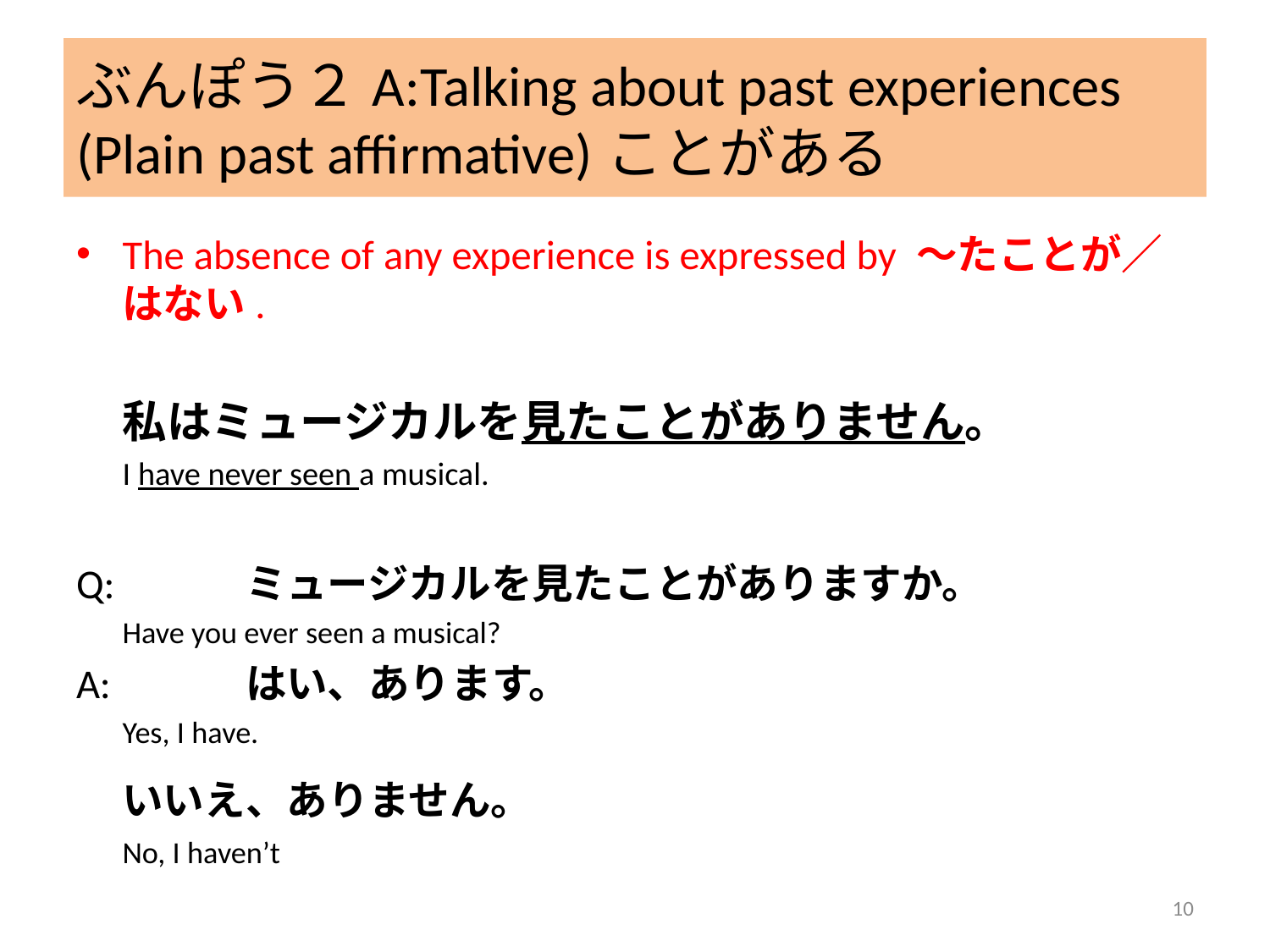

# ぶんぽう２A:Talking about past experiences (Plain past affirmative)ことがある
The absence of any experience is expressed by ～たことが／はない.

	私はミュージカルを見たことがありません。
	I have never seen a musical.

Q:　	ミュージカルを見たことがありますか。
		Have you ever seen a musical?
A:　	はい、あります。
		Yes, I have.
		いいえ、ありません。
		No, I haven’t
10